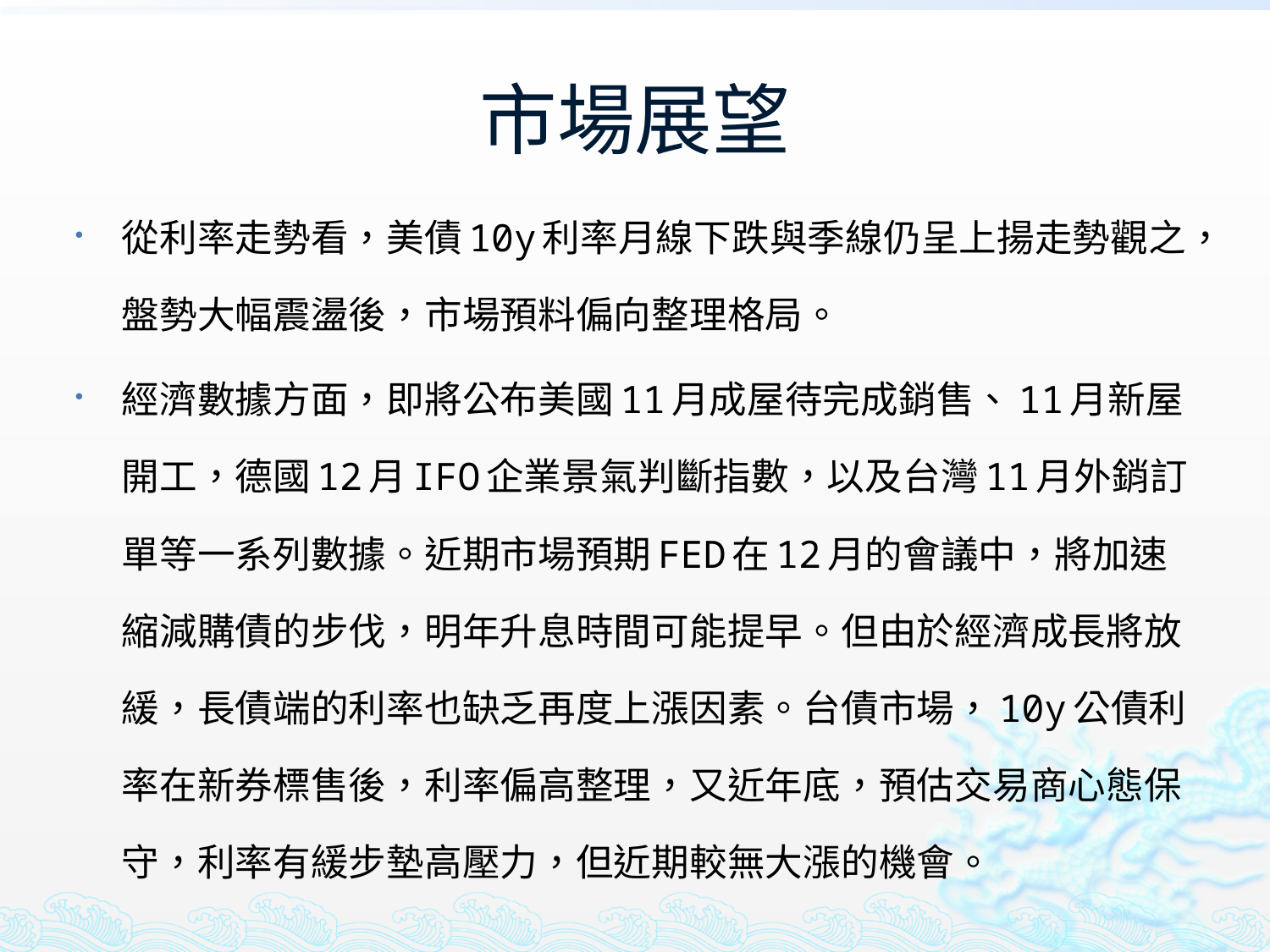

# 市場展望
從利率走勢看，美債10y利率月線下跌與季線仍呈上揚走勢觀之，盤勢大幅震盪後，市場預料偏向整理格局。
經濟數據方面，即將公布美國11月成屋待完成銷售、11月新屋開工，德國12月IFO企業景氣判斷指數，以及台灣11月外銷訂單等一系列數據。近期市場預期FED在12月的會議中，將加速縮減購債的步伐，明年升息時間可能提早。但由於經濟成長將放緩，長債端的利率也缺乏再度上漲因素。台債市場，10y公債利率在新券標售後，利率偏高整理，又近年底，預估交易商心態保守，利率有緩步墊高壓力，但近期較無大漲的機會。